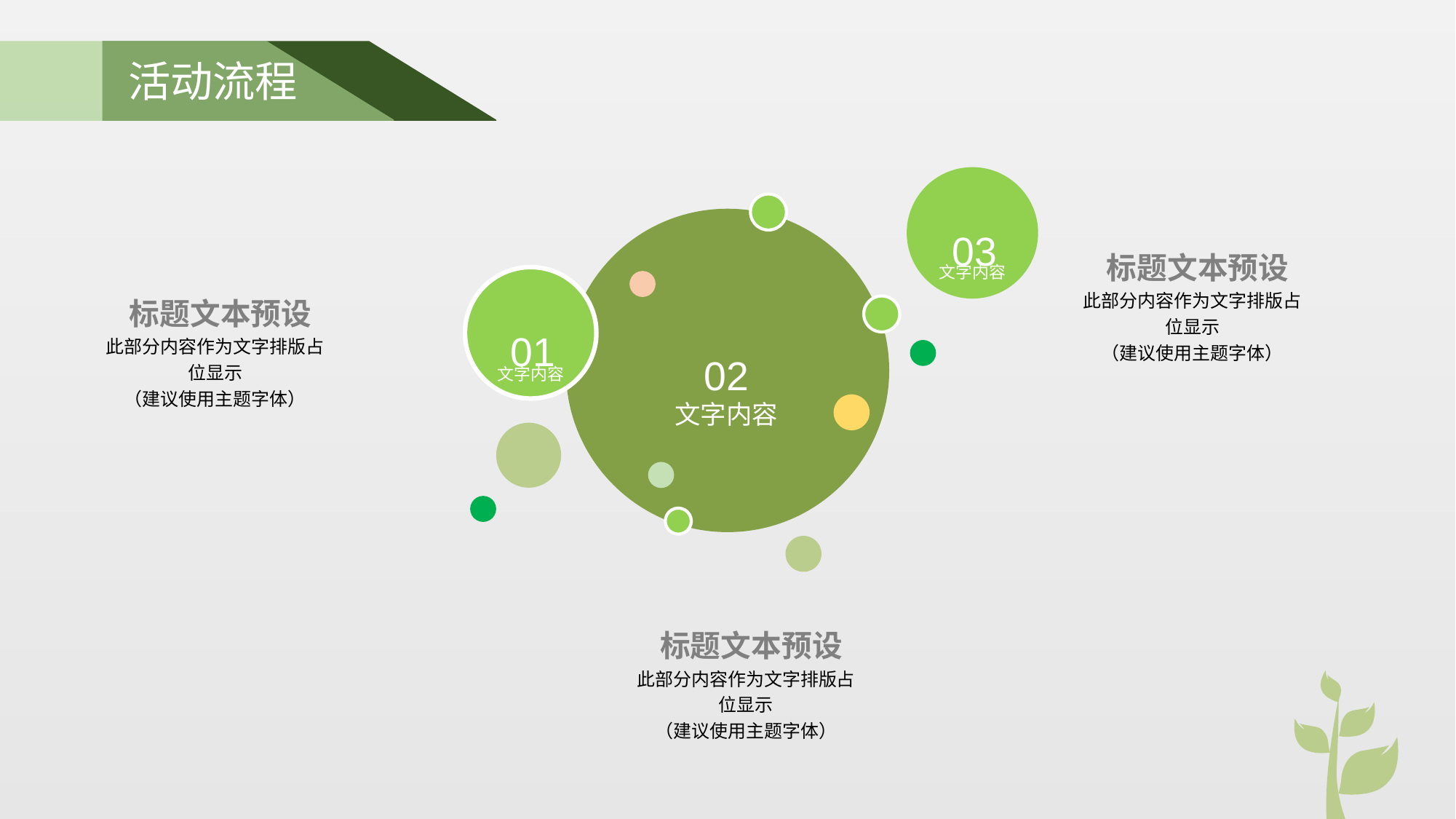

活动流程

03
标题文本预设
此部分内容作为文字排版占位显示
（建议使用主题字体）
文字内容
标题文本预设
此部分内容作为文字排版占位显示
（建议使用主题字体）
01
02
文字内容
文字内容
标题文本预设
此部分内容作为文字排版占位显示
（建议使用主题字体）